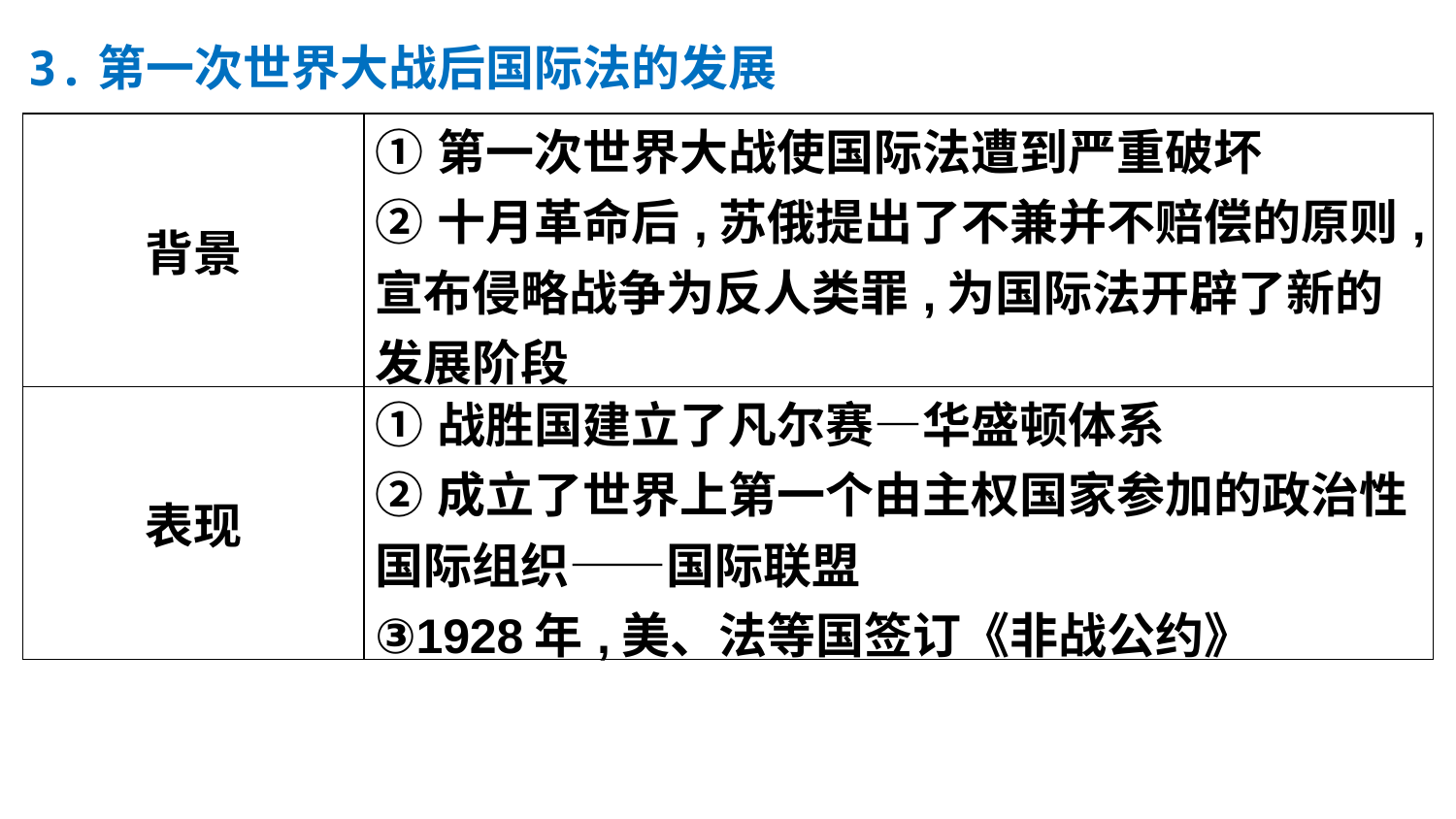

3.第一次世界大战后国际法的发展
| 背景 | ①第一次世界大战使国际法遭到严重破坏 ②十月革命后,苏俄提出了不兼并不赔偿的原则,宣布侵略战争为反人类罪,为国际法开辟了新的发展阶段 |
| --- | --- |
| 表现 | ①战胜国建立了凡尔赛—华盛顿体系 ②成立了世界上第一个由主权国家参加的政治性国际组织——国际联盟 ③1928年,美、法等国签订《非战公约》 |